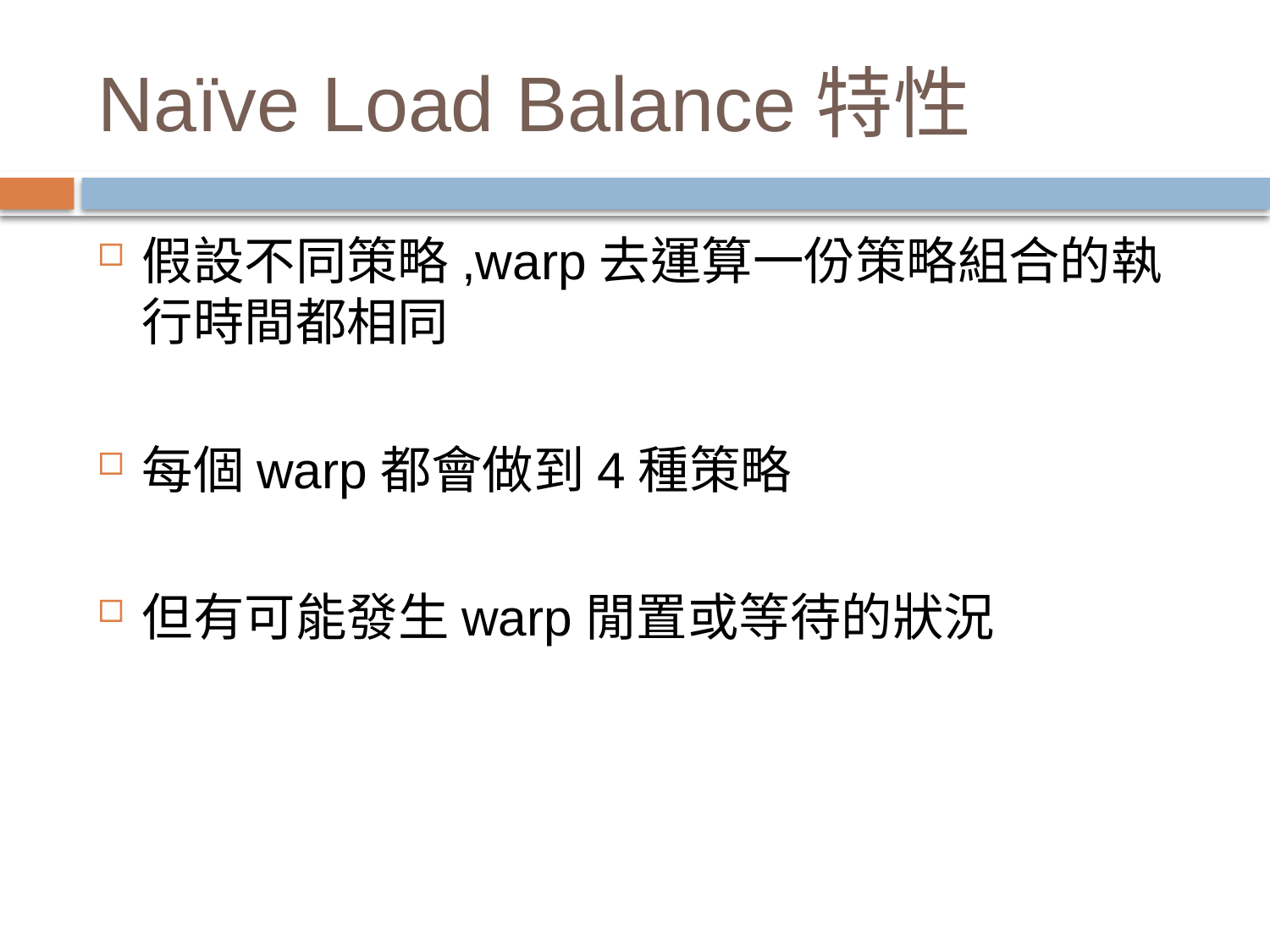

# Naïve Load Balance特性
假設不同策略,warp去運算一份策略組合的執行時間都相同

每個warp都會做到4種策略

但有可能發生warp閒置或等待的狀況